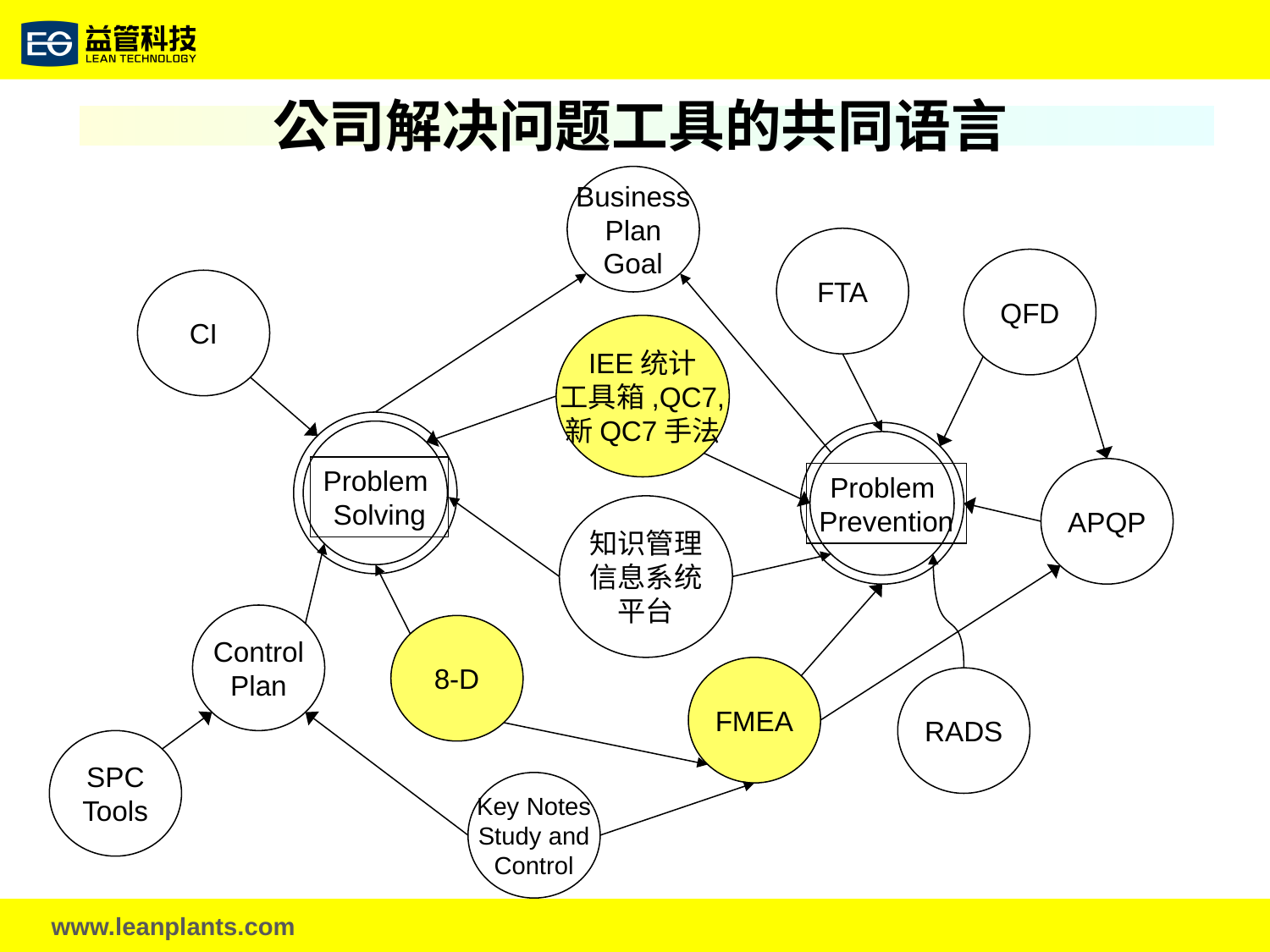

# 公司解决问题工具的共同语言
Business
Plan
Goal
FTA
QFD
CI
IEE统计
工具箱,QC7,
新QC7手法

Problem
Solving
APQP
Problem
Prevention
知识管理
信息系统
平台
Control
Plan
8-D
FMEA
RADS
SPC
Tools
Key Notes
Study and
Control
60